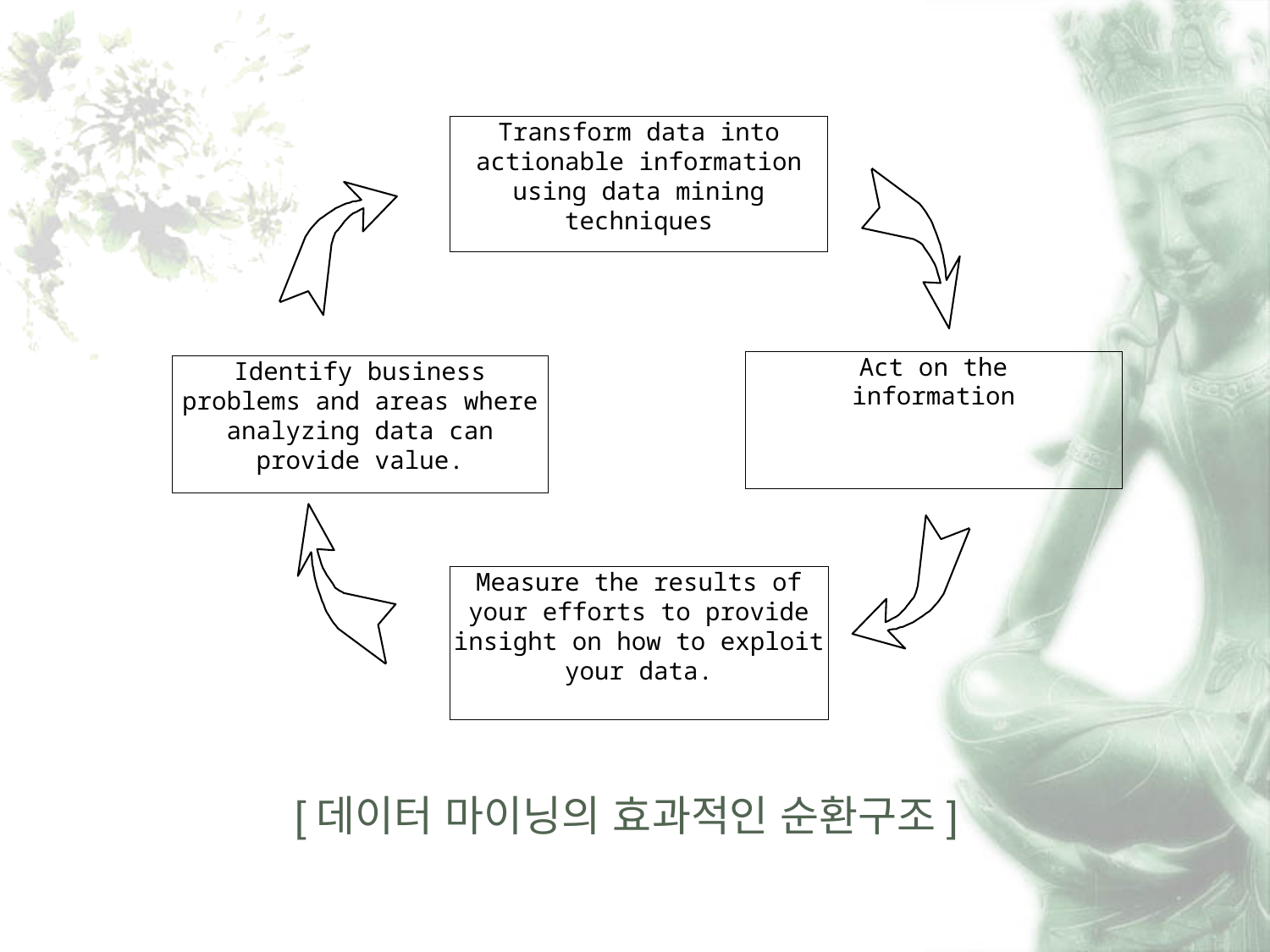

Transform data into actionable information using data mining
techniques

Act on the
information
Identify business problems and areas where analyzing data can provide value.

Measure the results of your efforts to provide insight on how to exploit your data.
[데이터 마이닝의 효과적인 순환구조]